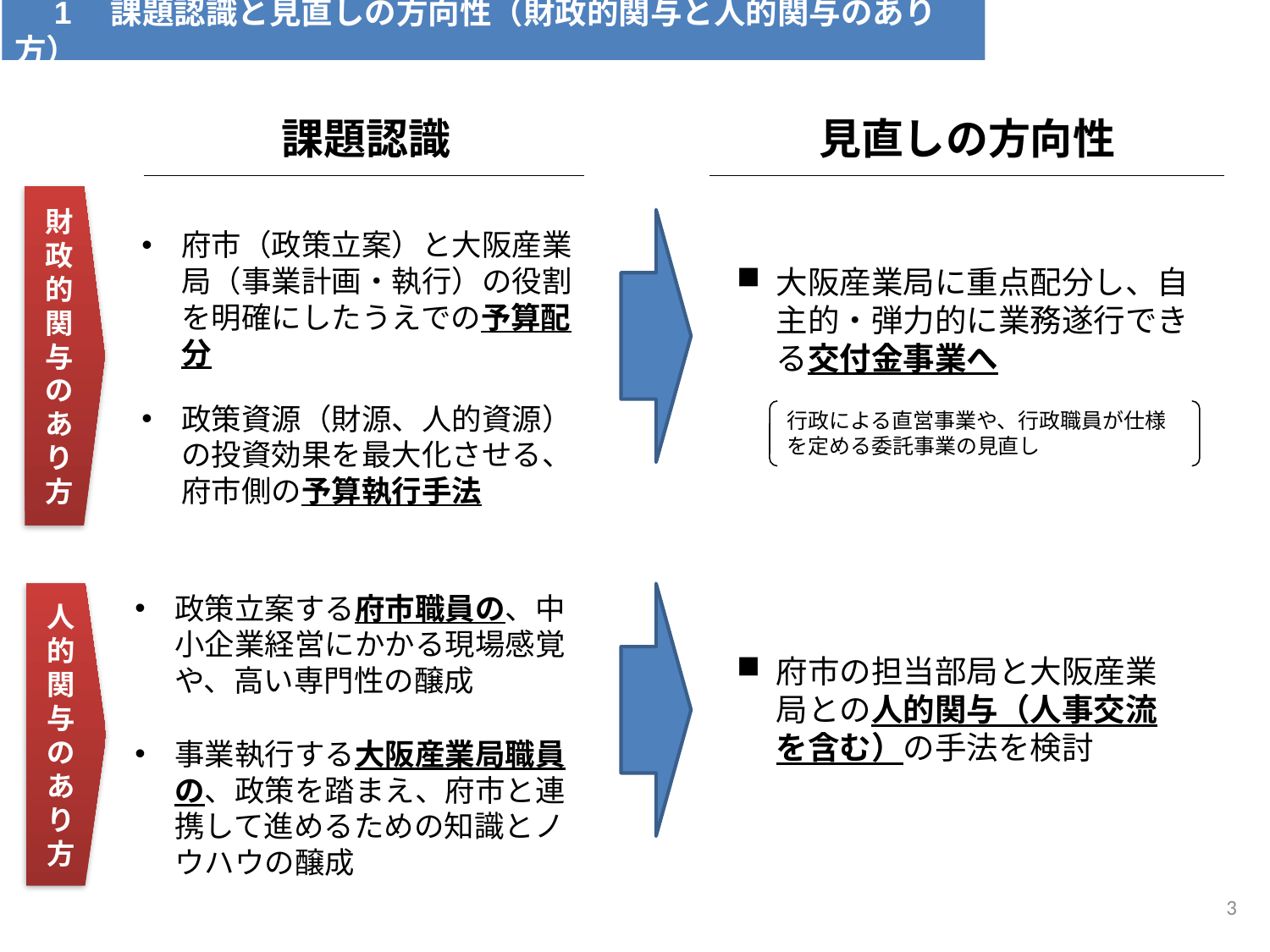

1　課題認識と見直しの方向性（財政的関与と人的関与のあり方）
課題認識
見直しの方向性
財政的関与のあり方

府市（政策立案）と大阪産業局（事業計画・執行）の役割を明確にしたうえでの予算配分

政策資源（財源、人的資源）の投資効果を最大化させる、府市側の予算執行手法
大阪産業局に重点配分し、自主的・弾力的に業務遂行できる交付金事業へ
行政による直営事業や、行政職員が仕様を定める委託事業の見直し

人的関与のあり方
政策立案する府市職員の、中小企業経営にかかる現場感覚や、高い専門性の醸成

事業執行する大阪産業局職員の、政策を踏まえ、府市と連携して進めるための知識とノウハウの醸成

府市の担当部局と大阪産業局との人的関与（人事交流を含む）の手法を検討
3